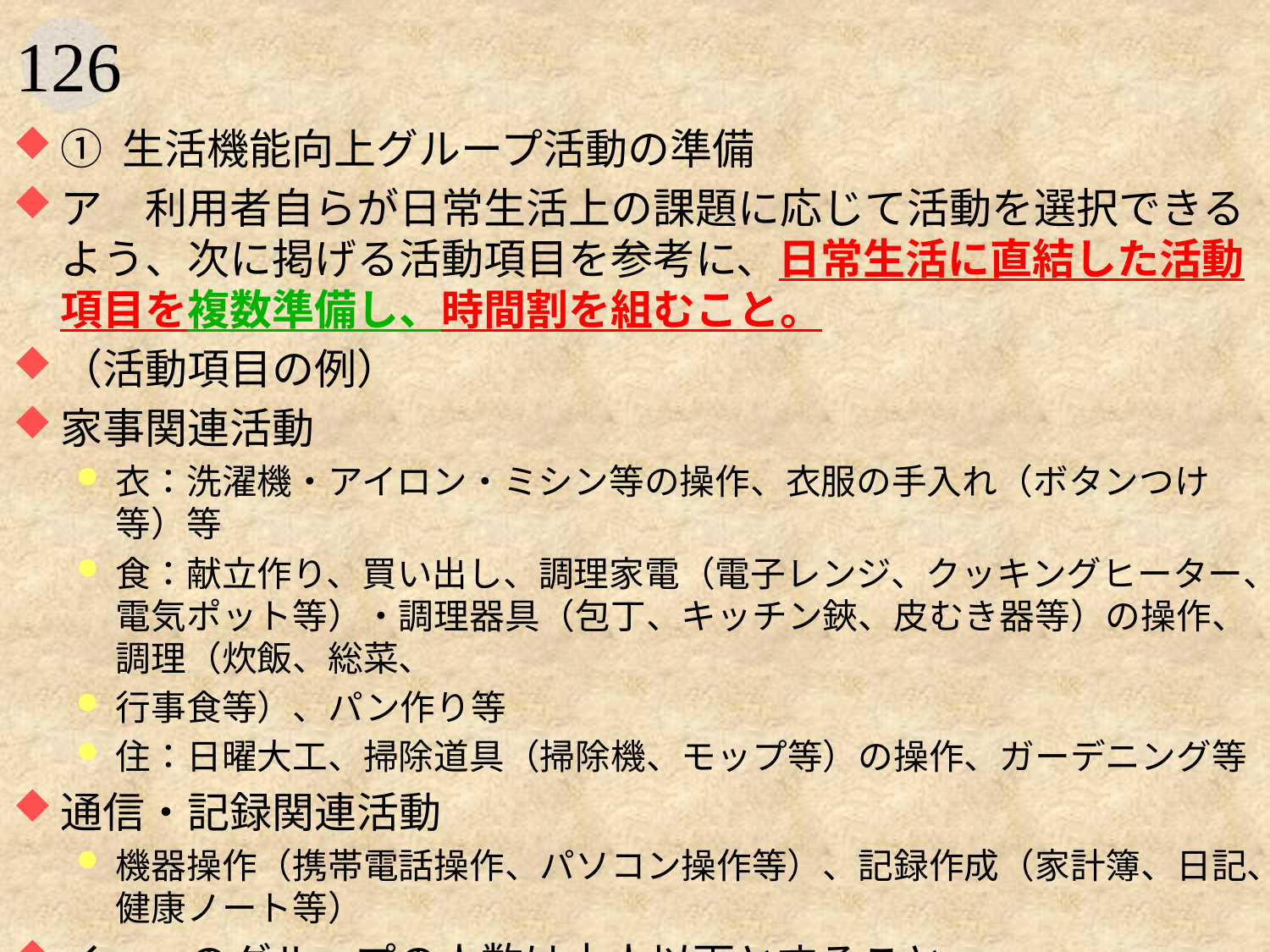

#
① 生活機能向上グループ活動の準備
ア　利用者自らが日常生活上の課題に応じて活動を選択できるよう、次に掲げる活動項目を参考に、日常生活に直結した活動項目を複数準備し、時間割を組むこと。
（活動項目の例）
家事関連活動
衣：洗濯機・アイロン・ミシン等の操作、衣服の手入れ（ボタンつけ等）等
食：献立作り、買い出し、調理家電（電子レンジ、クッキングヒーター、電気ポット等）・調理器具（包丁、キッチン鋏、皮むき器等）の操作、調理（炊飯、総菜、
行事食等）、パン作り等
住：日曜大工、掃除道具（掃除機、モップ等）の操作、ガーデニング等
通信・記録関連活動
機器操作（携帯電話操作、パソコン操作等）、記録作成（家計簿、日記、健康ノート等）
イ　一のグループの人数は六人以下とすること。